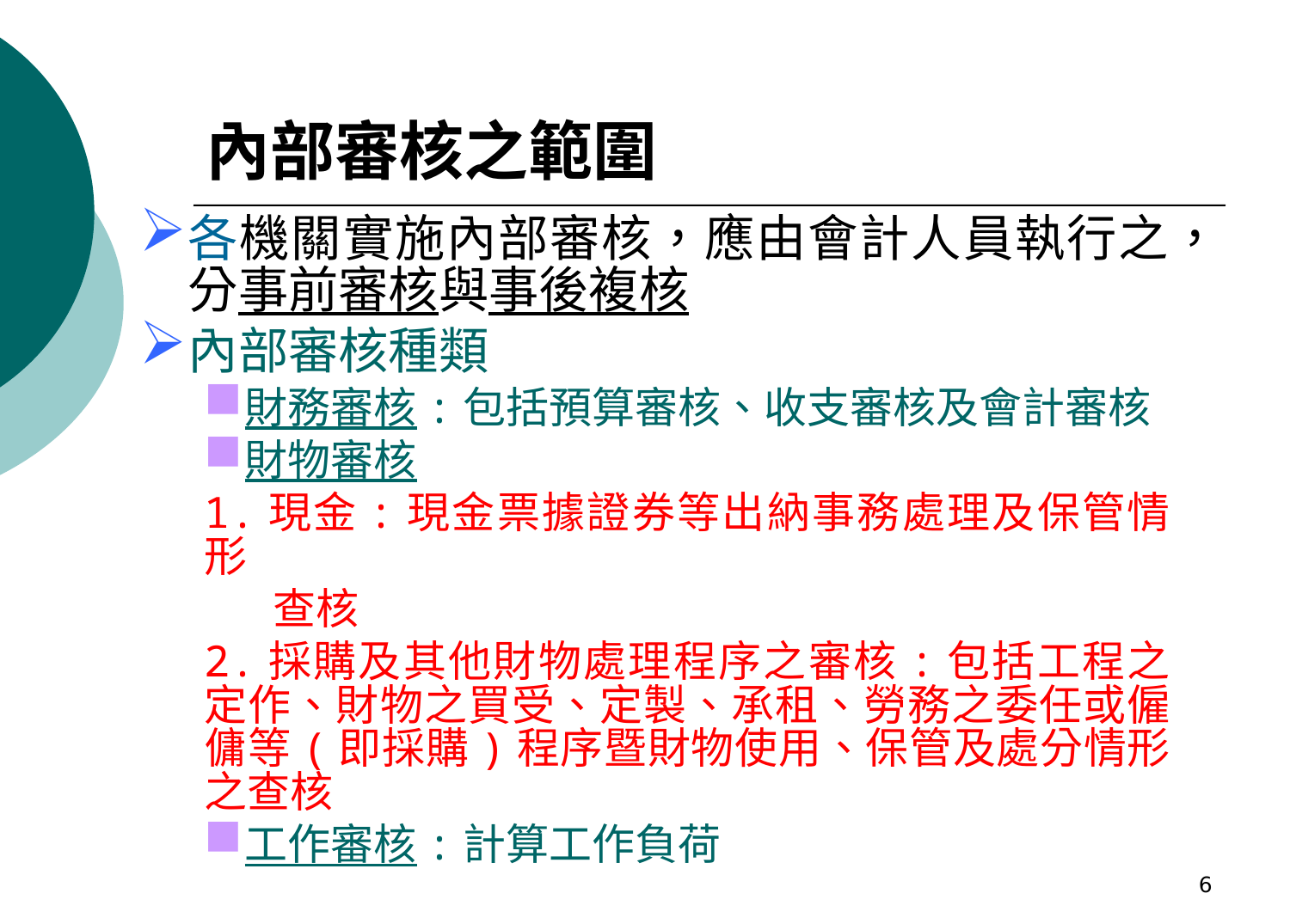

# 內部審核之範圍
各機關實施內部審核，應由會計人員執行之，分事前審核與事後複核
內部審核種類
財務審核:包括預算審核、收支審核及會計審核
財物審核
1.現金:現金票據證券等出納事務處理及保管情形
      查核
2.採購及其他財物處理程序之審核:包括工程之定作、財物之買受、定製、承租、勞務之委任或僱傭等(即採購)程序暨財物使用、保管及處分情形之查核
工作審核:計算工作負荷

6